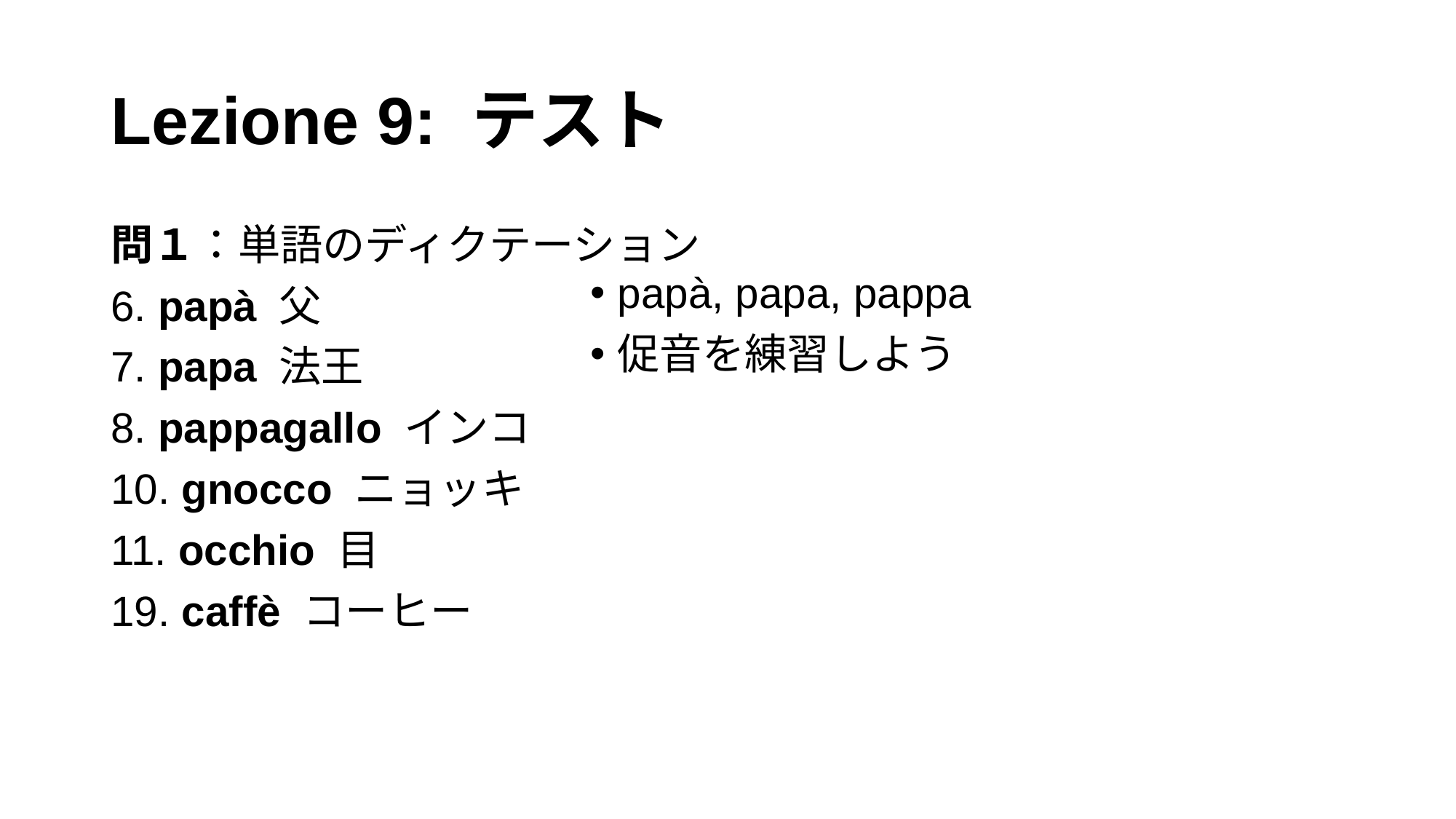

# Lezione 9: テスト
問１：単語のディクテーション
6. papà 父
7. papa 法王
8. pappagallo インコ
10. gnocco ニョッキ
11. occhio 目
19. caffè コーヒー

papà, papa, pappa
促音を練習しよう